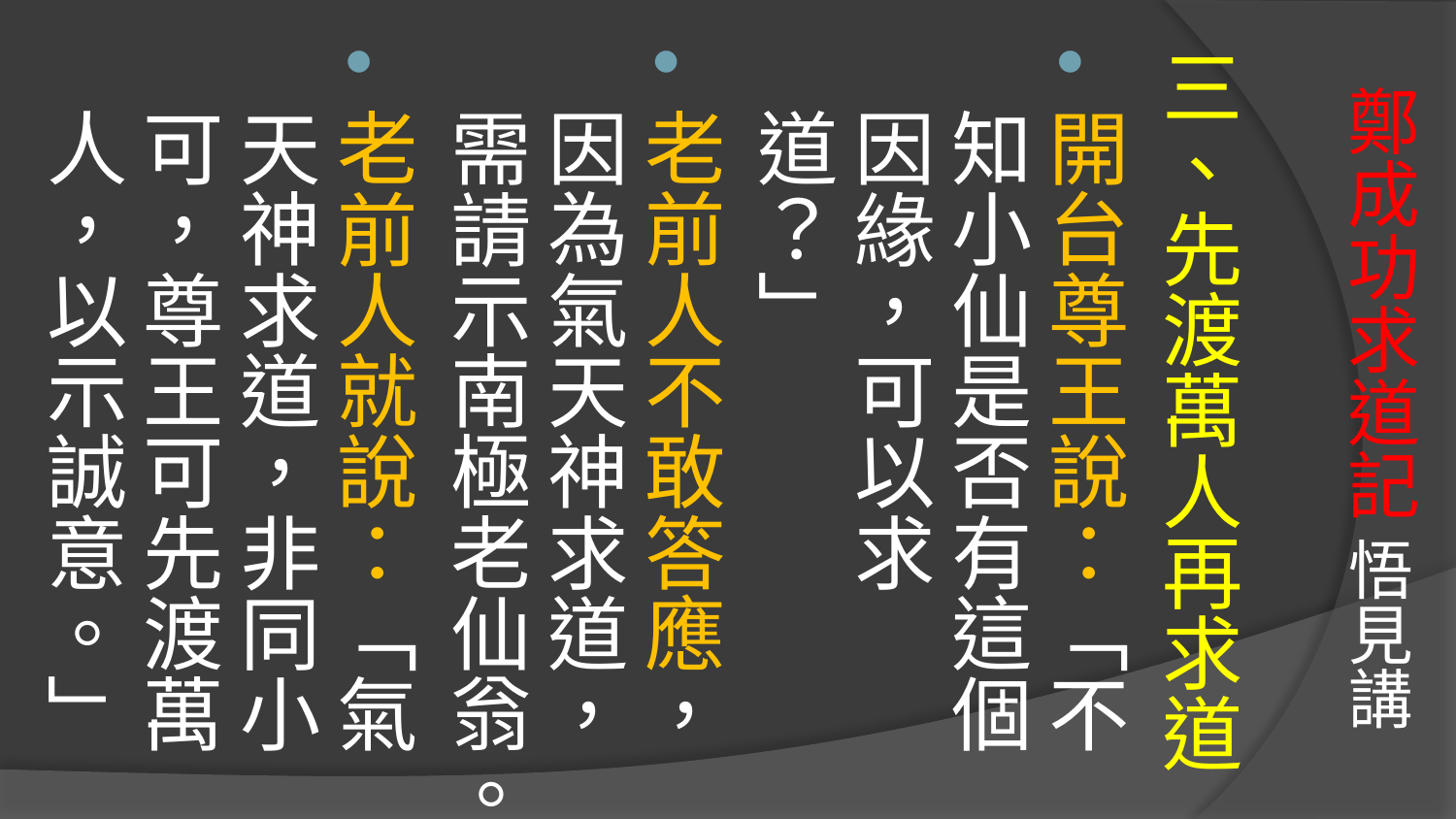

# 鄭成功求道記 悟見講
三、先渡萬人再求道
開台尊王說：「不知小仙是否有這個因緣，可以求道？」
老前人不敢答應，因為氣天神求道，需請示南極老仙翁。
老前人就說：「氣天神求道，非同小可，尊王可先渡萬人，以示誠意。」